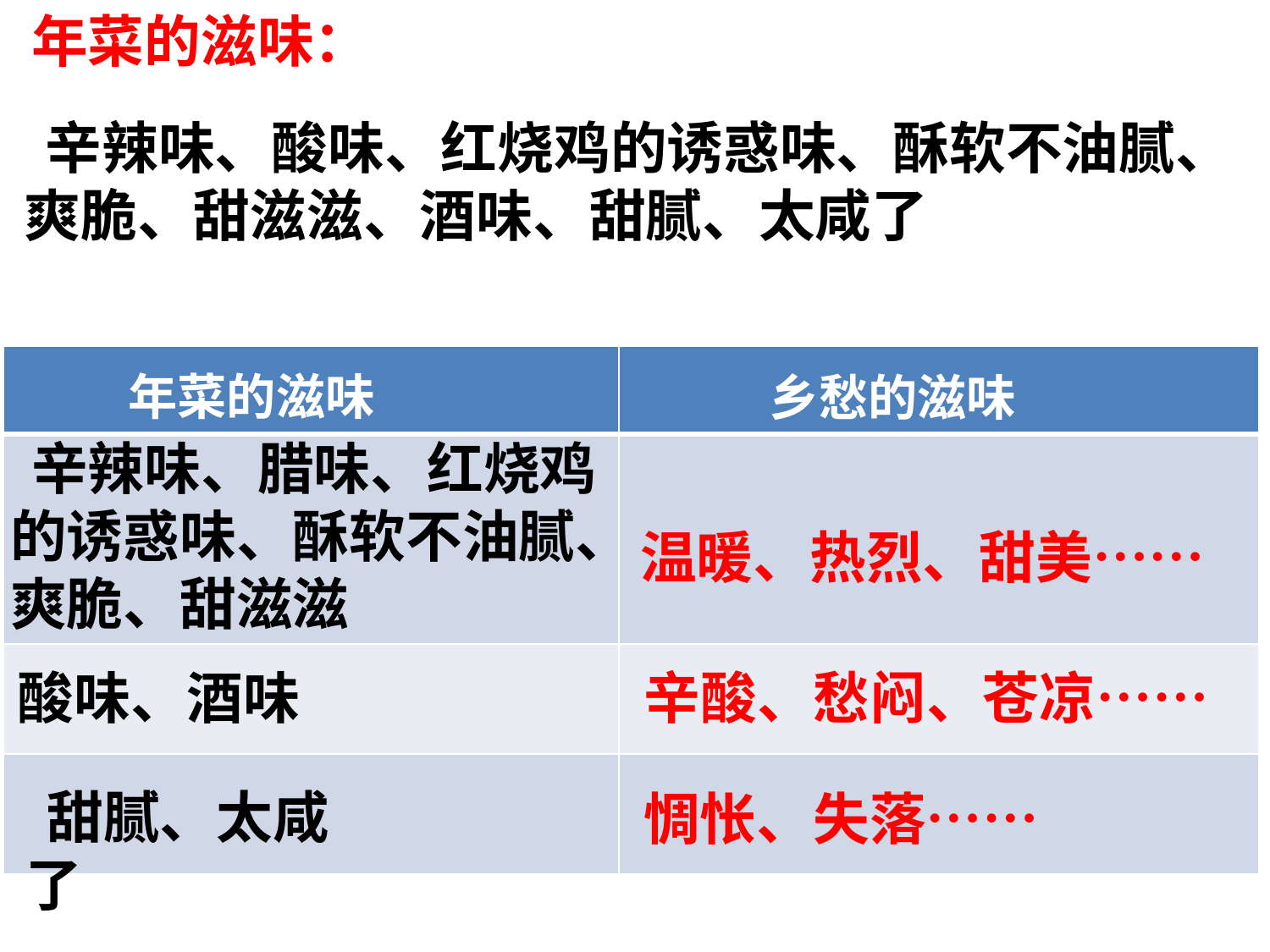

年菜的滋味：
辛辣味、酸味、红烧鸡的诱惑味、酥软不油腻、爽脆、甜滋滋、酒味、甜腻、太咸了
|  |  |
| --- | --- |
|  |  |
|  |  |
|  |  |
年菜的滋味
乡愁的滋味
辛辣味、腊味、红烧鸡的诱惑味、酥软不油腻、爽脆、甜滋滋
温暖、热烈、甜美……
酸味、酒味
辛酸、愁闷、苍凉……
甜腻、太咸了
惆怅、失落……